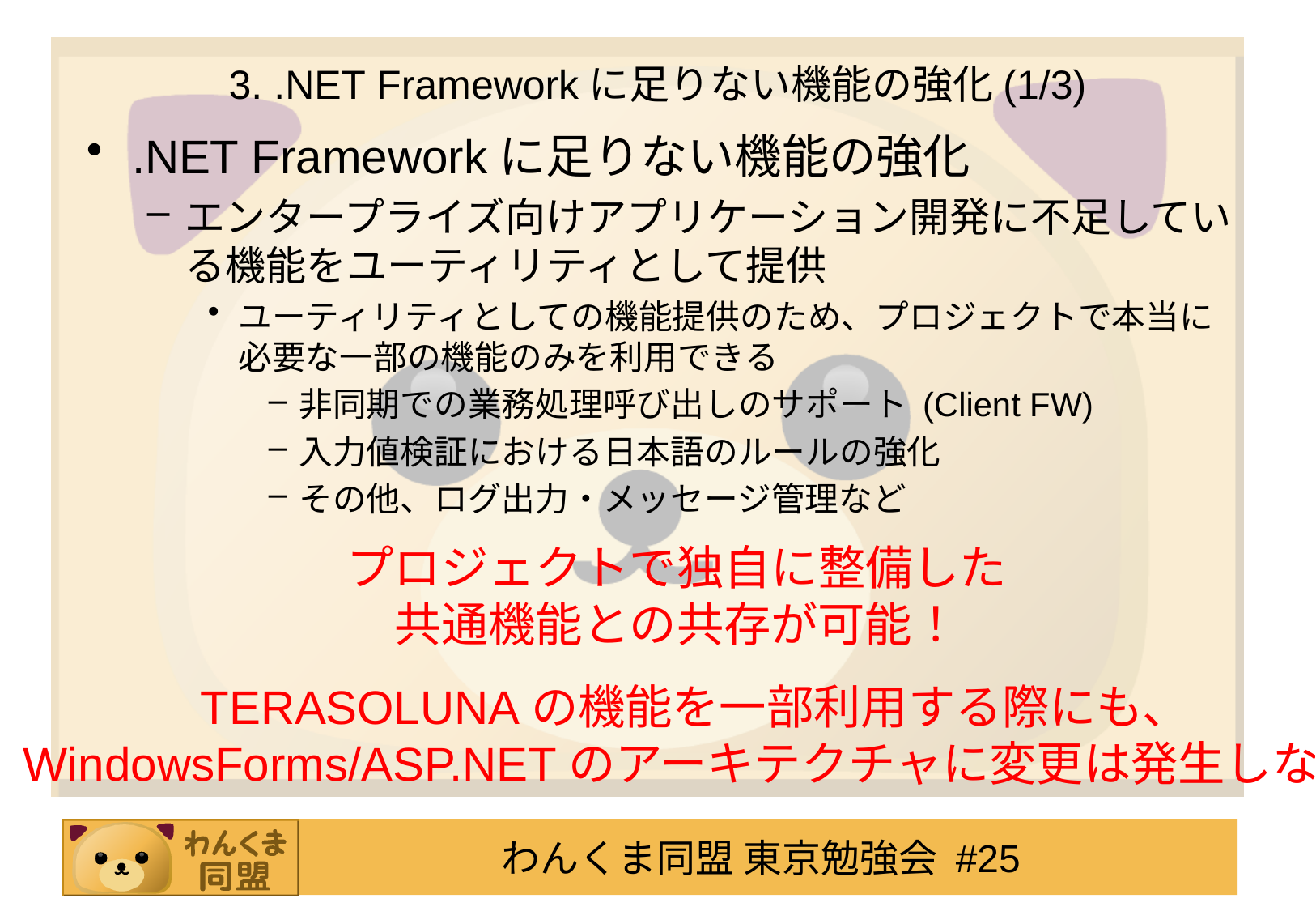

# 3. .NET Frameworkに足りない機能の強化(1/3)
.NET Frameworkに足りない機能の強化
エンタープライズ向けアプリケーション開発に不足している機能をユーティリティとして提供
ユーティリティとしての機能提供のため、プロジェクトで本当に必要な一部の機能のみを利用できる
非同期での業務処理呼び出しのサポート (Client FW)
入力値検証における日本語のルールの強化
その他、ログ出力・メッセージ管理など
プロジェクトで独自に整備した
共通機能との共存が可能！
TERASOLUNAの機能を一部利用する際にも、
WindowsForms/ASP.NETのアーキテクチャに変更は発生しない